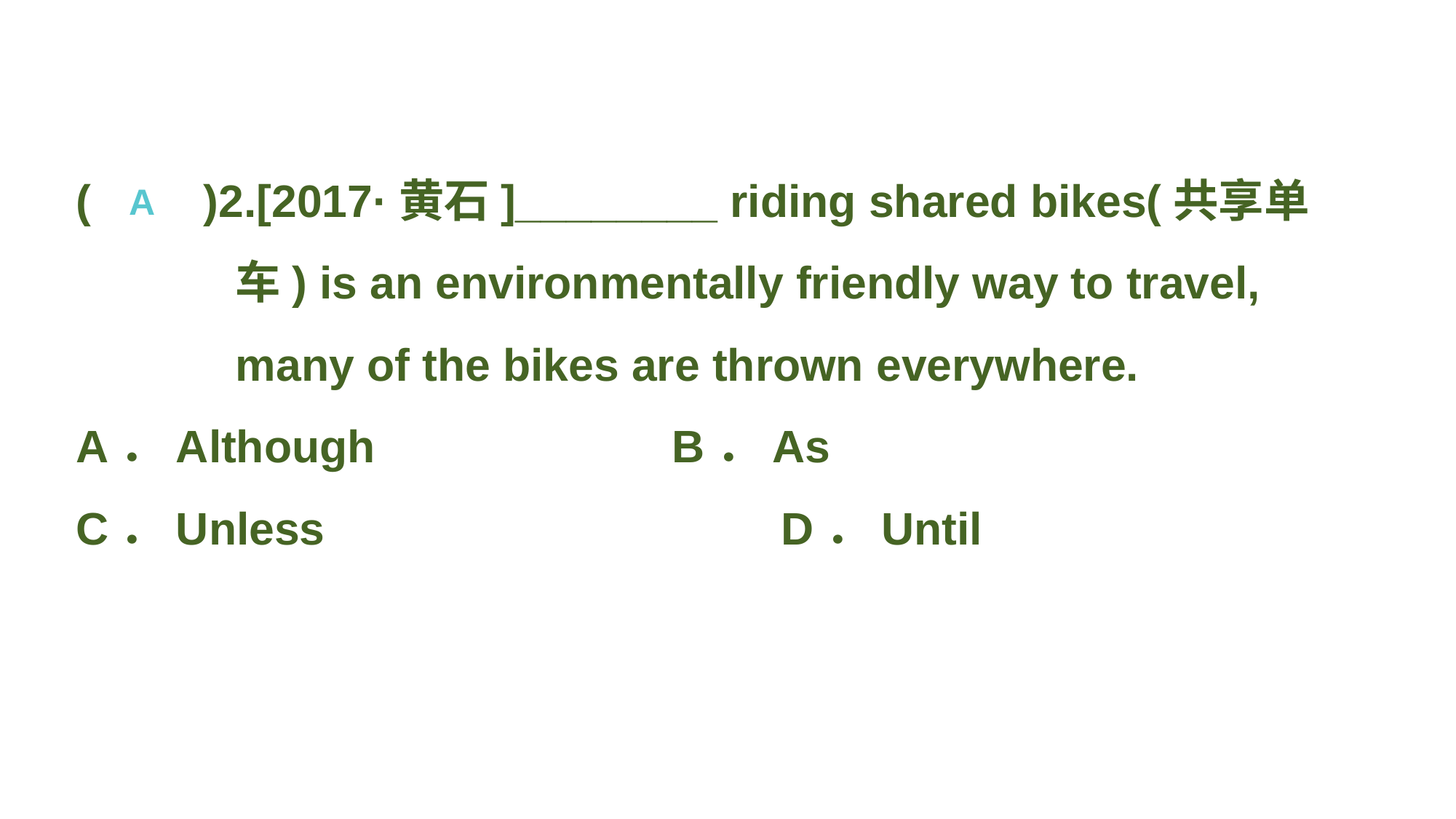

(　　)2.[2017·黄石]________ riding shared bikes(共享单车) is an environmentally friendly way to travel, many of the bikes are thrown everywhere.
A．Although  			B．As
C．Unless  				D．Until
A